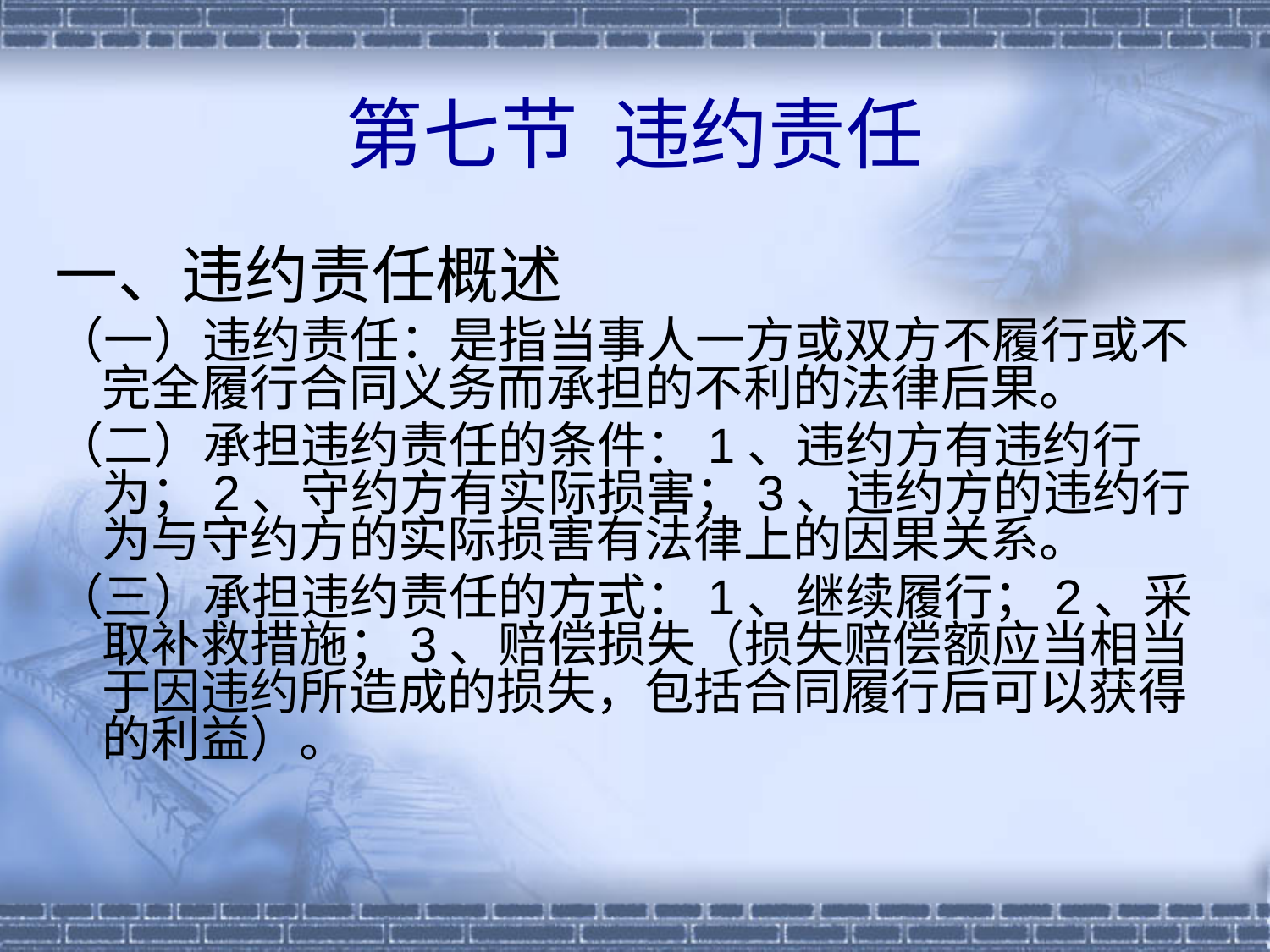

# 第七节  违约责任
一、违约责任概述
（一）违约责任：是指当事人一方或双方不履行或不完全履行合同义务而承担的不利的法律后果。
（二）承担违约责任的条件：1、违约方有违约行为；2、守约方有实际损害；3、违约方的违约行为与守约方的实际损害有法律上的因果关系。
（三）承担违约责任的方式：1、继续履行；2、采取补救措施；3、赔偿损失（损失赔偿额应当相当于因违约所造成的损失，包括合同履行后可以获得的利益）。